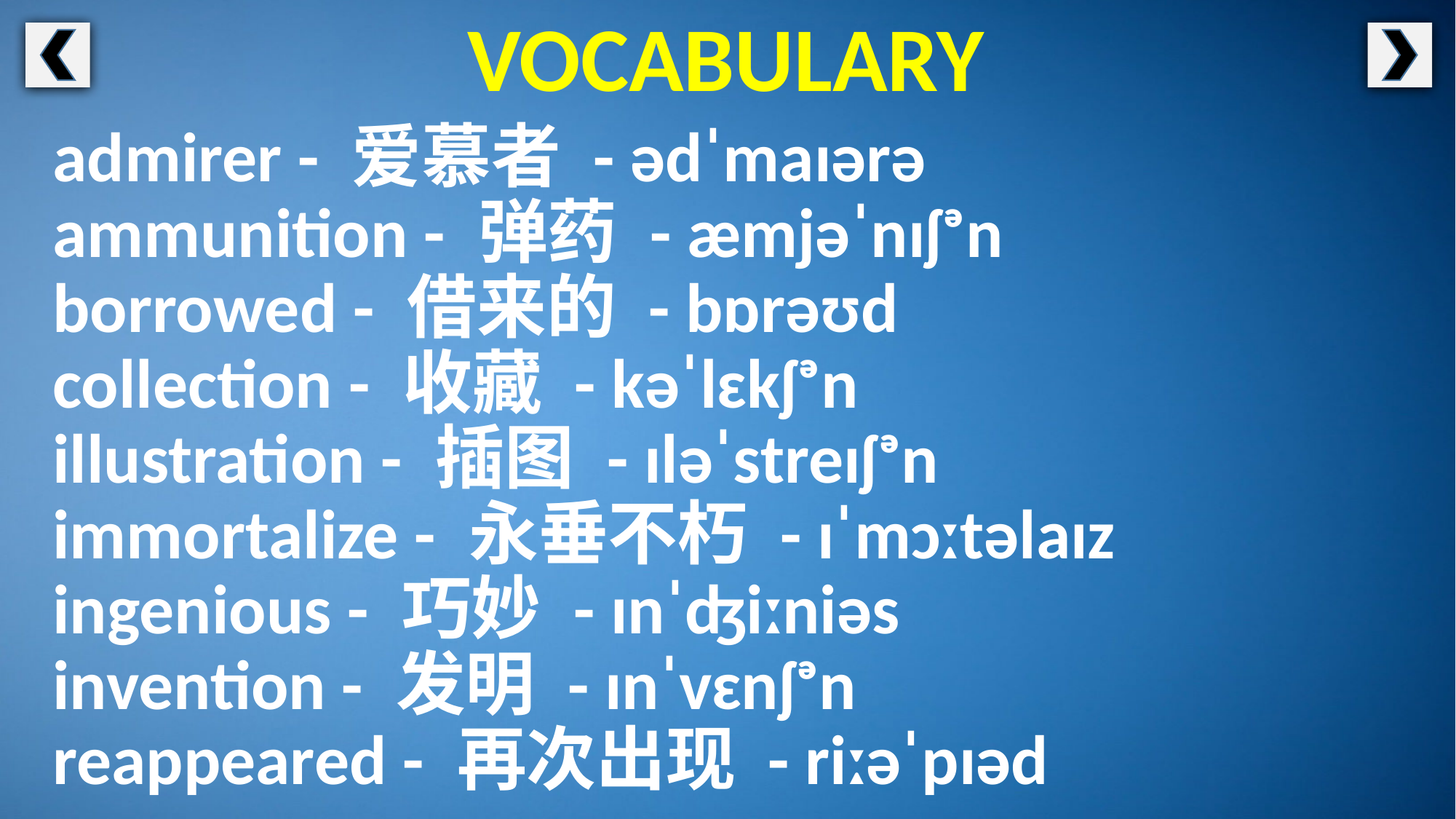

VOCABULARY
admirer - 爱慕者 - ədˈmaɪərə
ammunition - 弹药 - æmjəˈnɪʃᵊn
borrowed - 借来的 - bɒrəʊd
collection - 收藏 - kəˈlɛkʃᵊn
illustration - 插图 - ɪləˈstreɪʃᵊn
immortalize - 永垂不朽 - ɪˈmɔːtəlaɪz
ingenious - 巧妙 - ɪnˈʤiːniəs
invention - 发明 - ɪnˈvɛnʃᵊn
reappeared - 再次出现 - riːəˈpɪəd